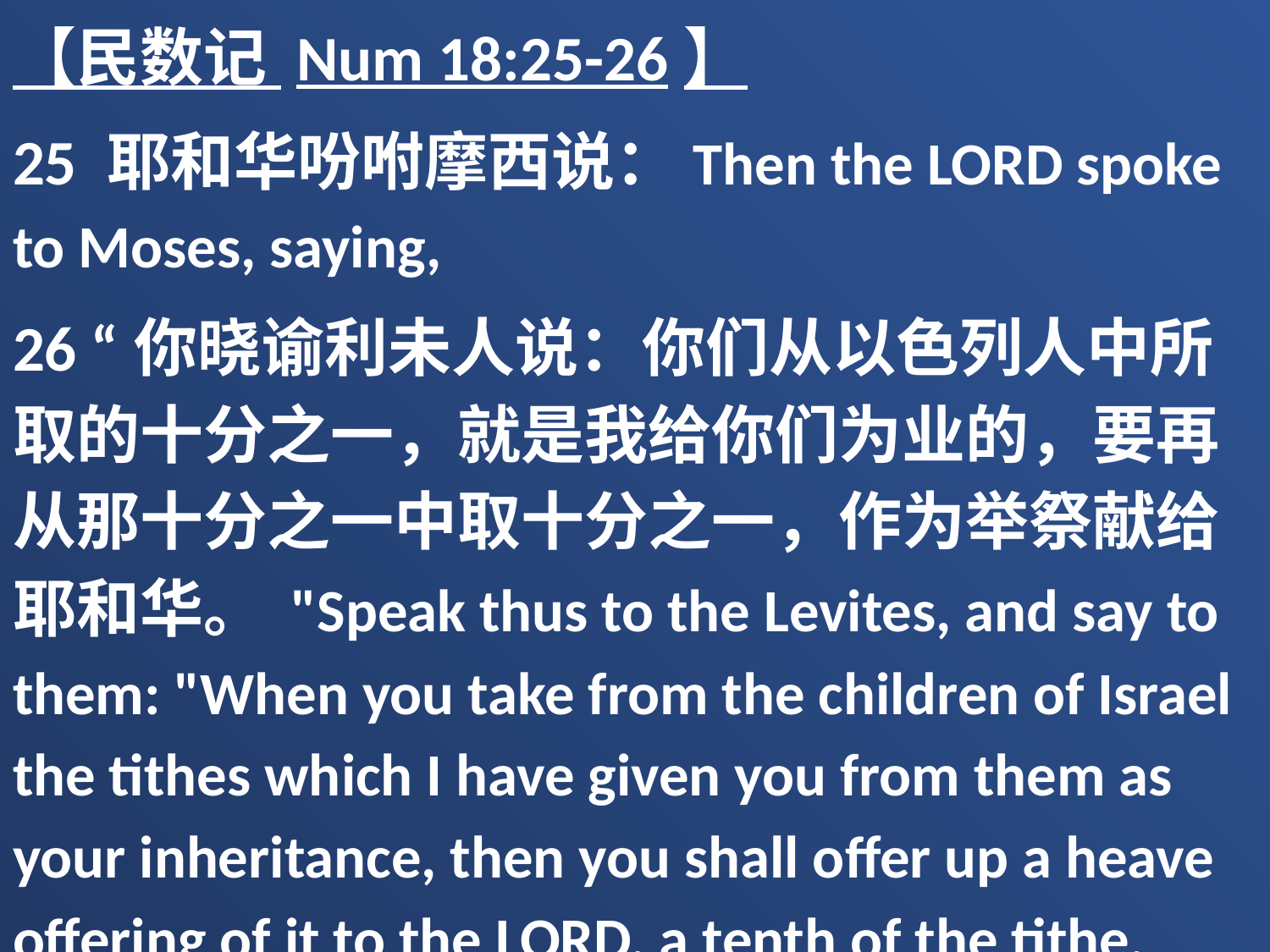

【民数记 Num 18:25-26】
25 耶和华吩咐摩西说：Then the LORD spoke to Moses, saying,
26 “你晓谕利未人说：你们从以色列人中所取的十分之一，就是我给你们为业的，要再从那十分之一中取十分之一，作为举祭献给耶和华。 "Speak thus to the Levites, and say to them: "When you take from the children of Israel the tithes which I have given you from them as your inheritance, then you shall offer up a heave offering of it to the LORD, a tenth of the tithe.